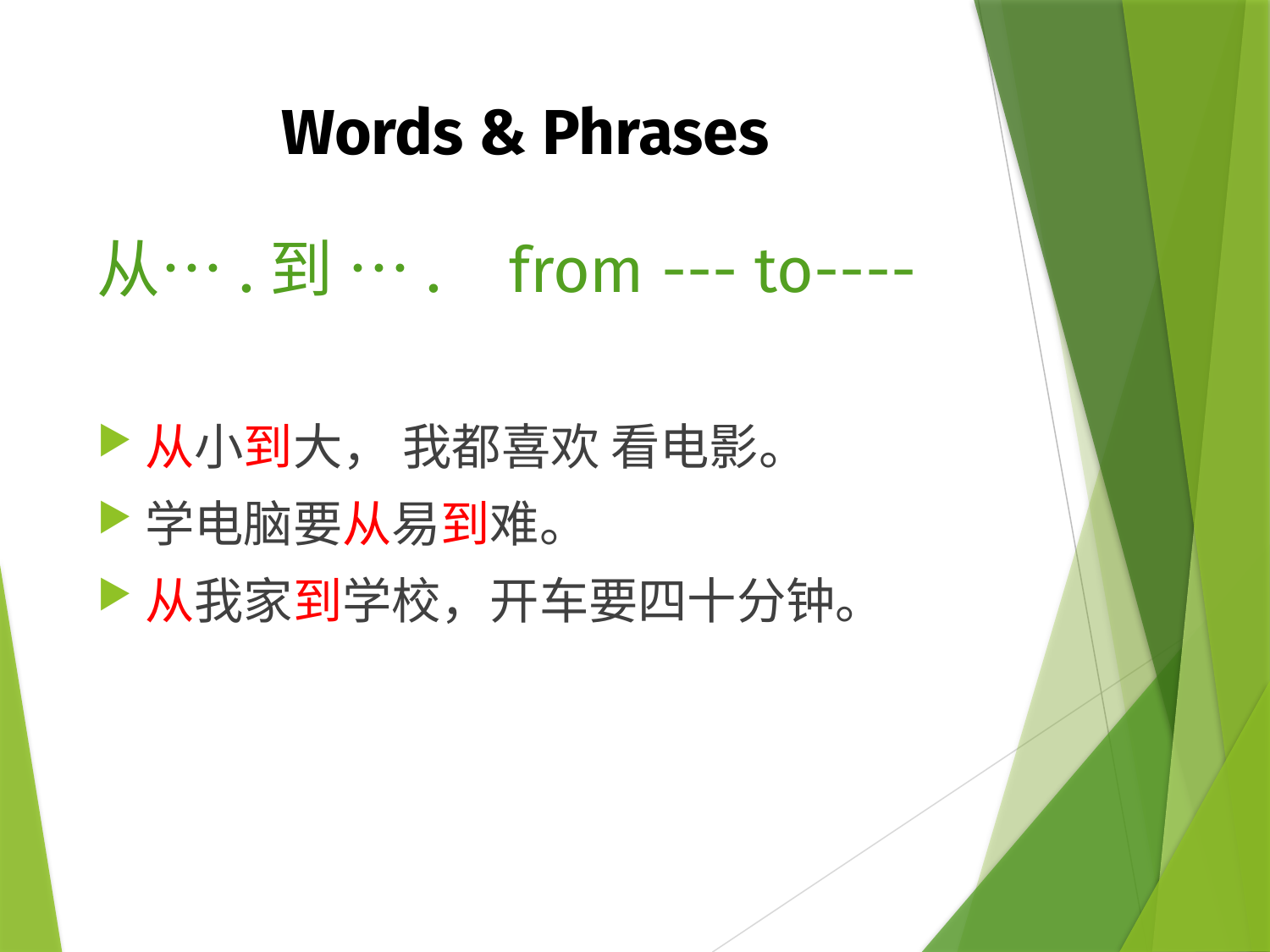

# Words & Phrases
从….到 ….    from --- to----

从小到大， 我都喜欢 看电影。
学电脑要从易到难。
从我家到学校，开车要四十分钟。